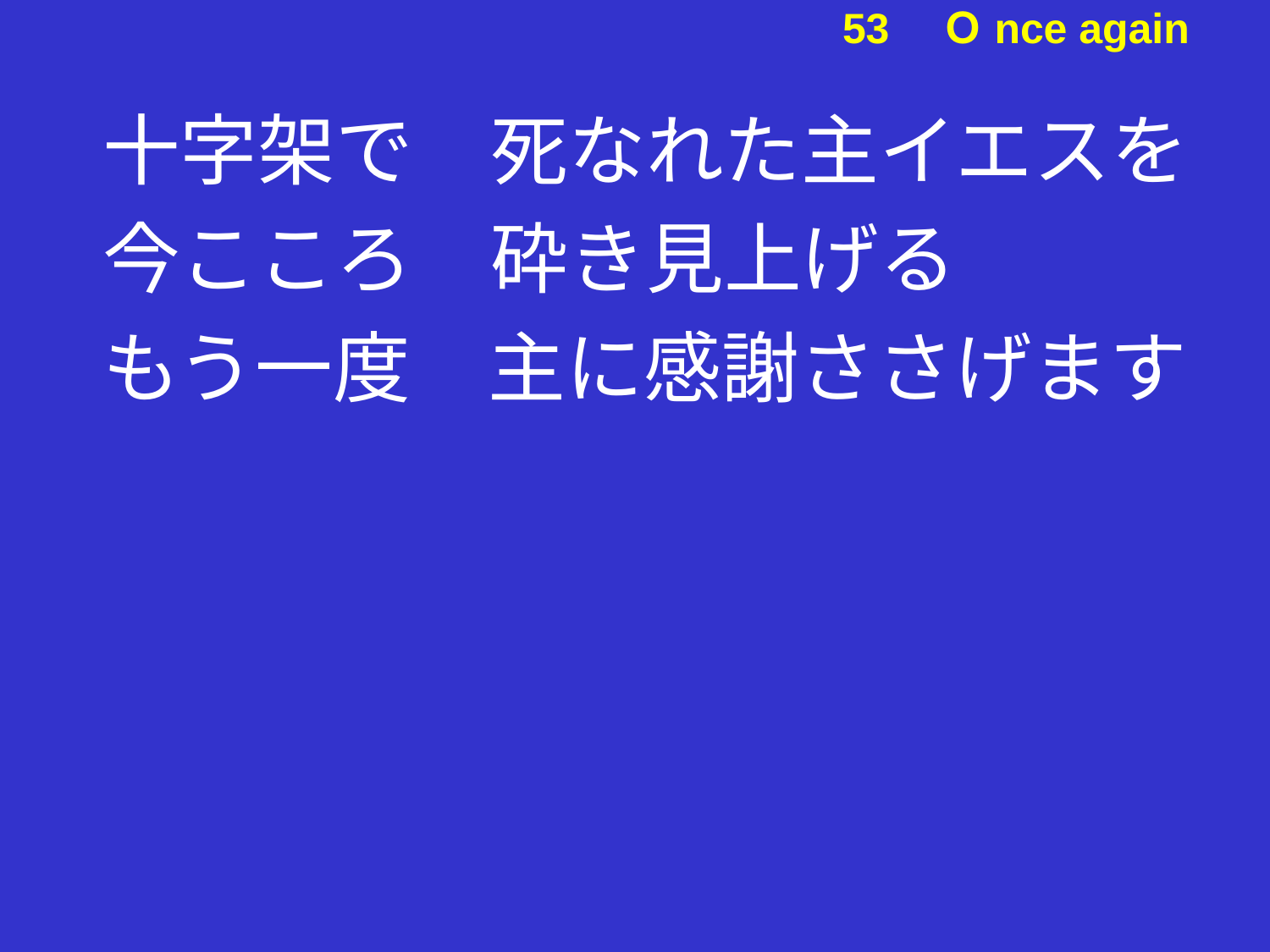

十字架で　死なれた主イエスを
今こころ　砕き見上げる
もう一度　主に感謝ささげます

# 53　Ｏnce again